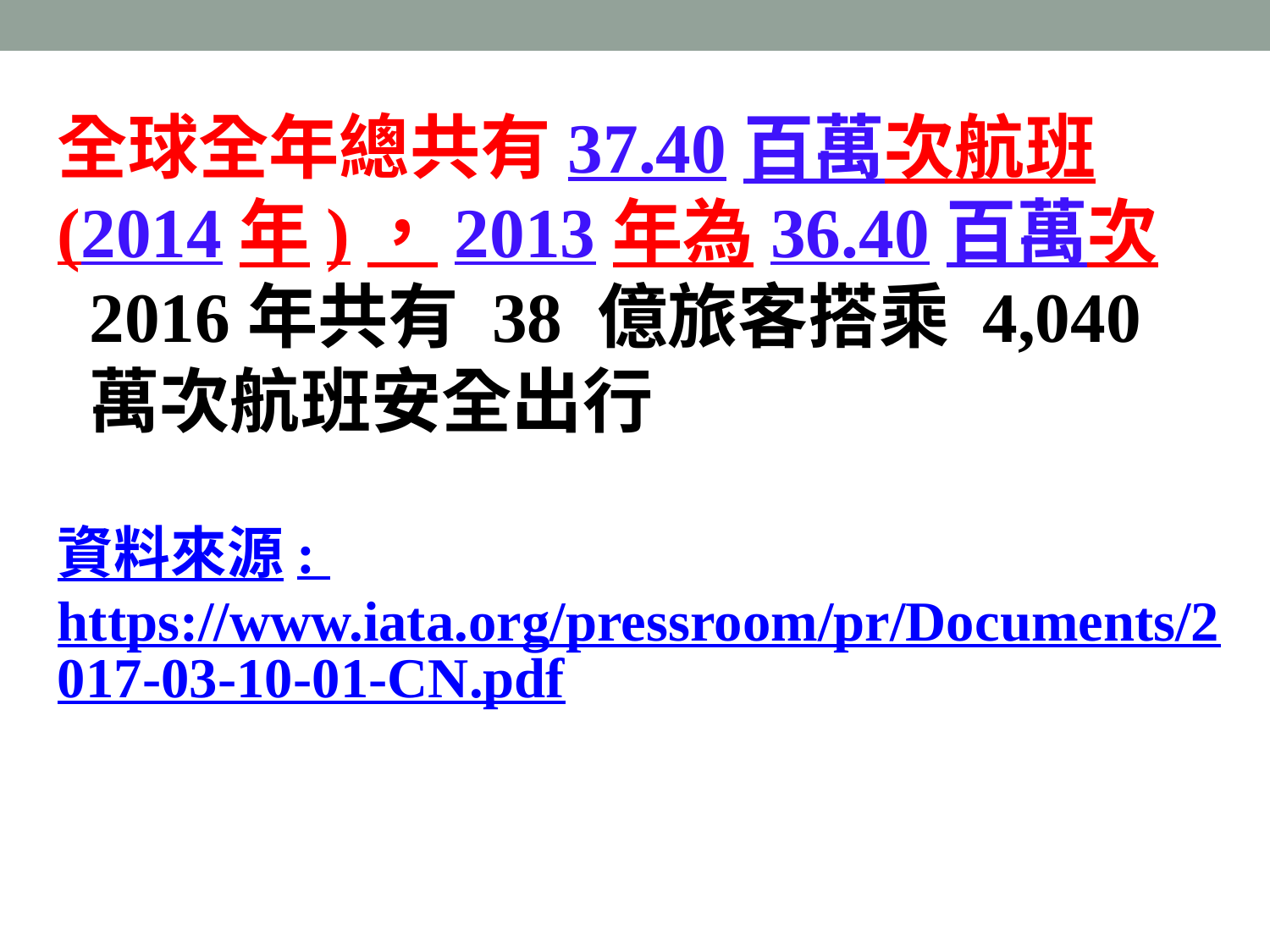

全球全年總共有37.40百萬次航班(2014年)，2013年為36.40百萬次
2016年共有 38 億旅客搭乘 4,040 萬次航班安全出行

資料來源: https://www.iata.org/pressroom/pr/Documents/2017-03-10-01-CN.pdf